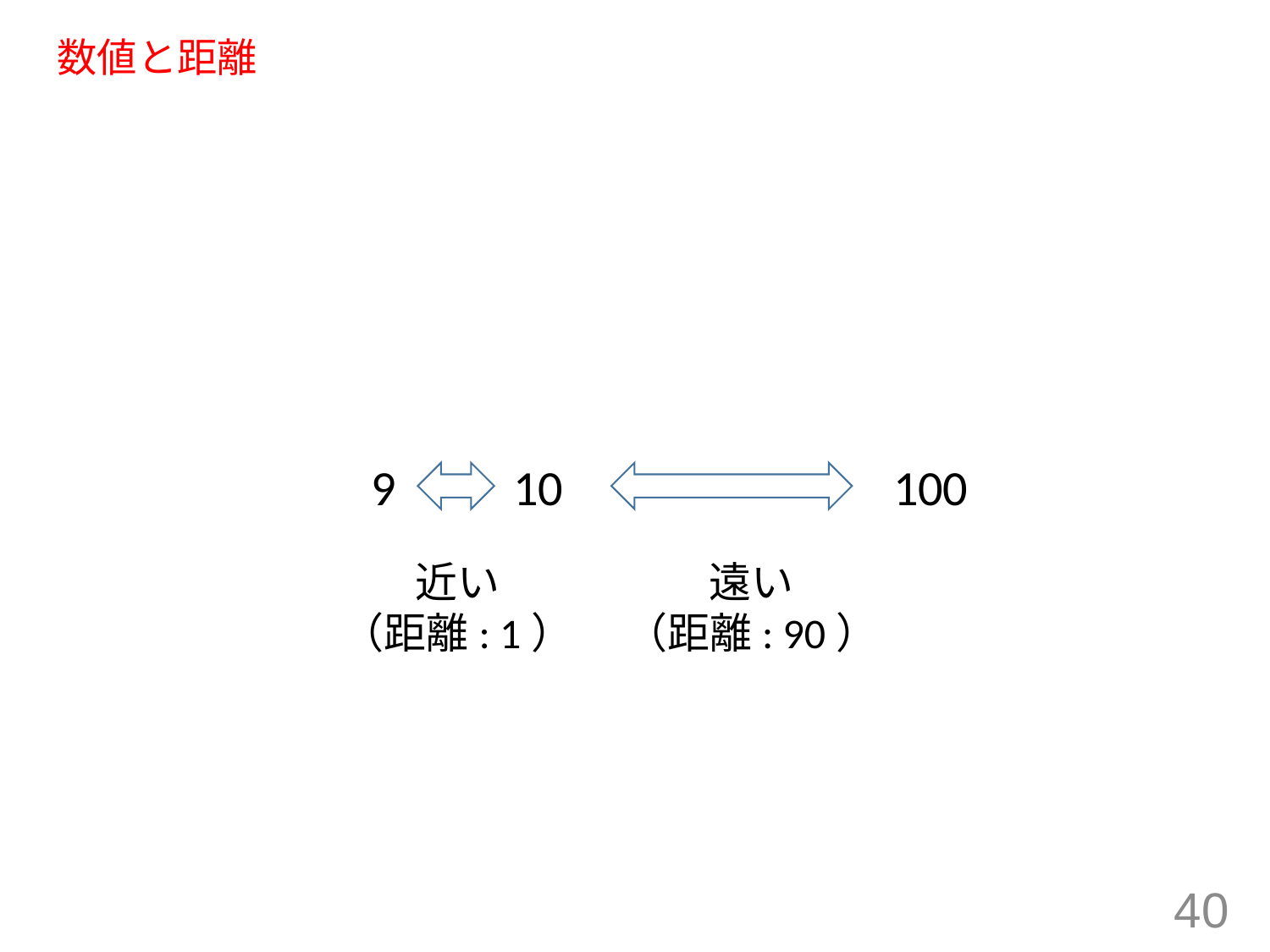

# 数値と距離
9
10
100

遠い
（距離: 90）
近い
（距離: 1）
40